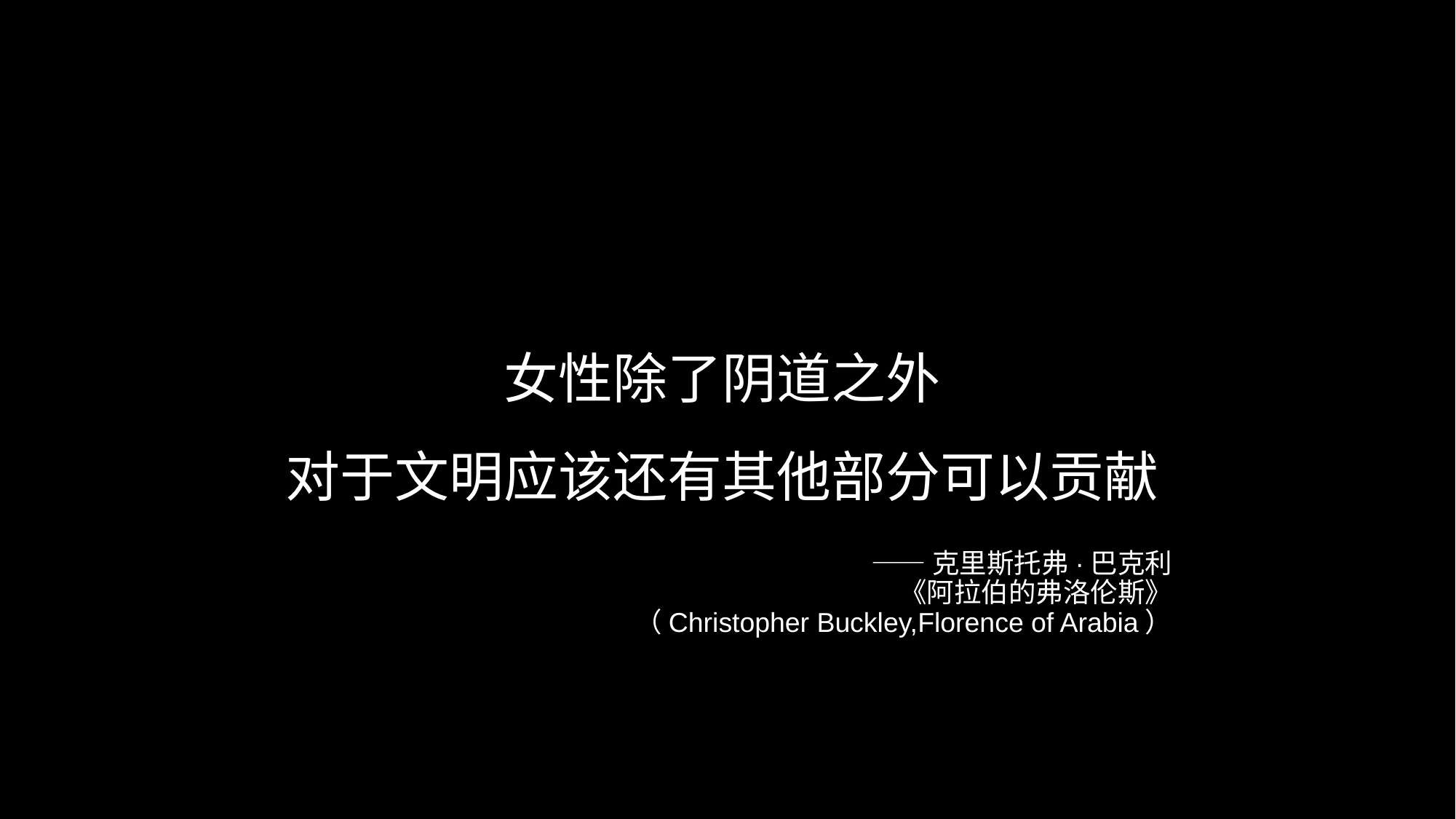

女性除了阴道之外
对于文明应该还有其他部分可以贡献
# ——克里斯托弗·巴克利 《阿拉伯的弗洛伦斯》 （Christopher Buckley,Florence of Arabia）